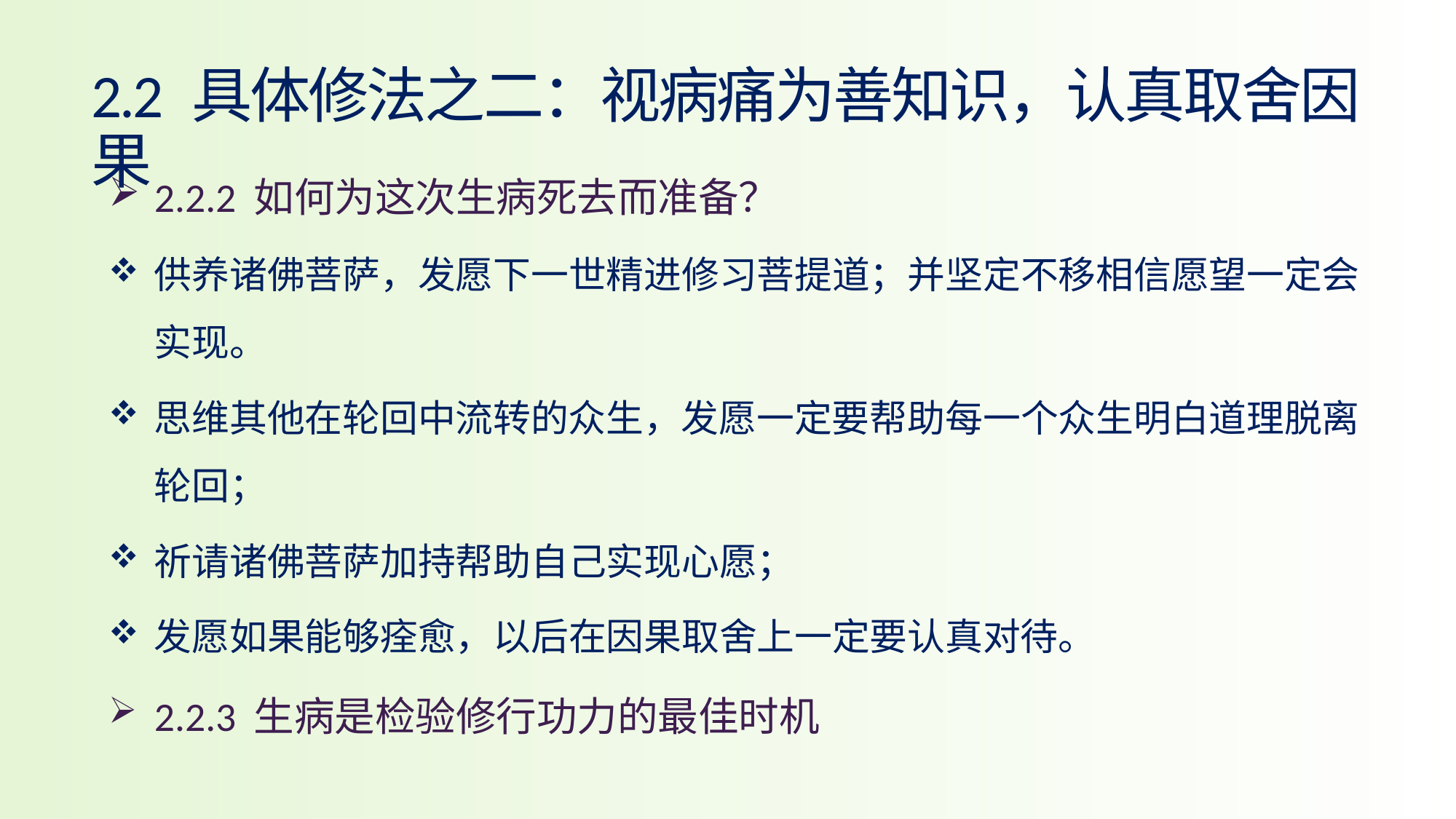

2.2 具体修法之二：视病痛为善知识，认真取舍因果
2.2.2 如何为这次生病死去而准备？
供养诸佛菩萨，发愿下一世精进修习菩提道；并坚定不移相信愿望一定会实现。
思维其他在轮回中流转的众生，发愿一定要帮助每一个众生明白道理脱离轮回；
祈请诸佛菩萨加持帮助自己实现心愿；
发愿如果能够痊愈，以后在因果取舍上一定要认真对待。
2.2.3 生病是检验修行功力的最佳时机